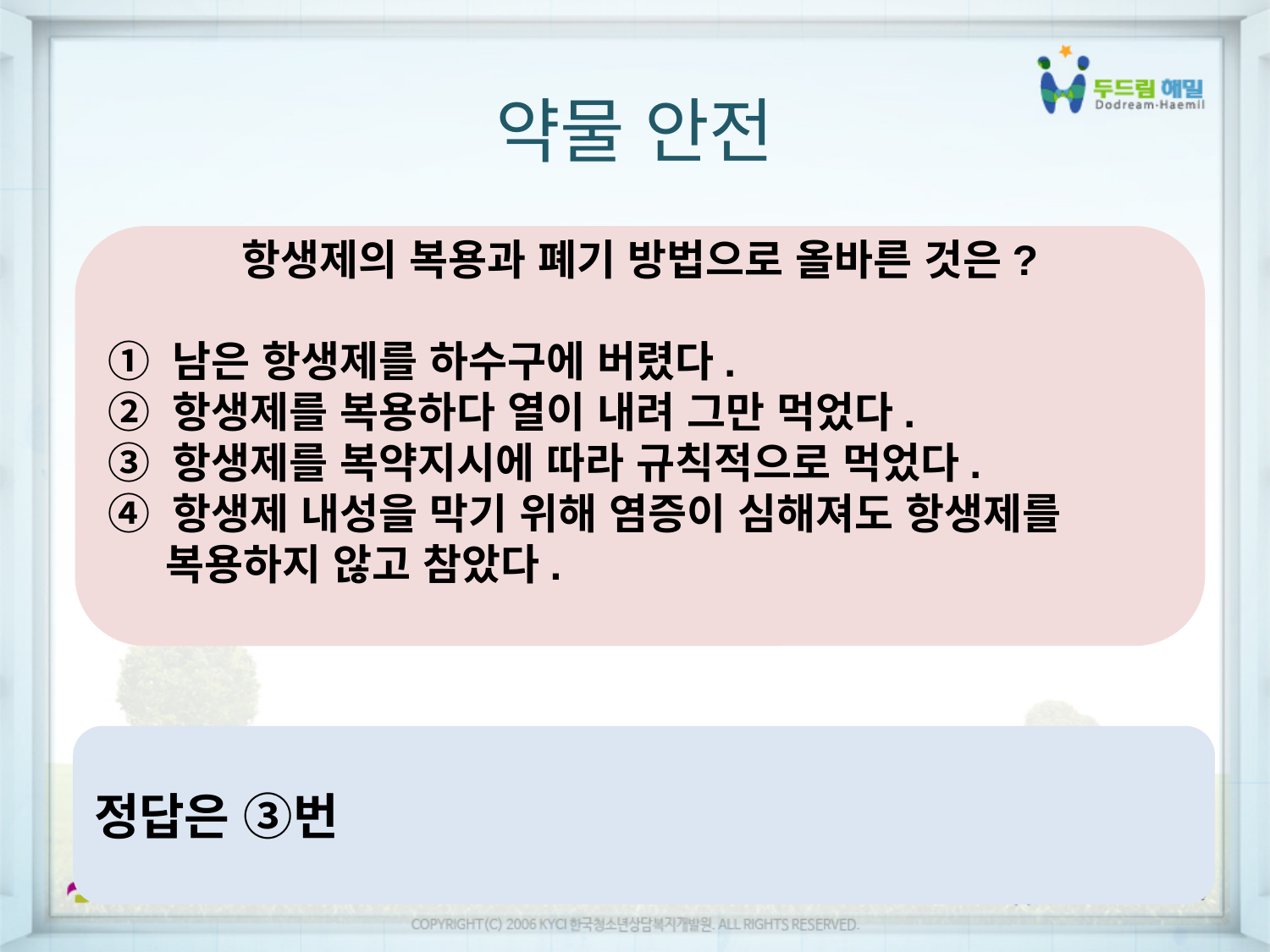

약물 안전
항생제의 복용과 폐기 방법으로 올바른 것은?

① 남은 항생제를 하수구에 버렸다.
② 항생제를 복용하다 열이 내려 그만 먹었다.
③ 항생제를 복약지시에 따라 규칙적으로 먹었다.
④ 항생제 내성을 막기 위해 염증이 심해져도 항생제를
    복용하지 않고 참았다.

정답은 ③번